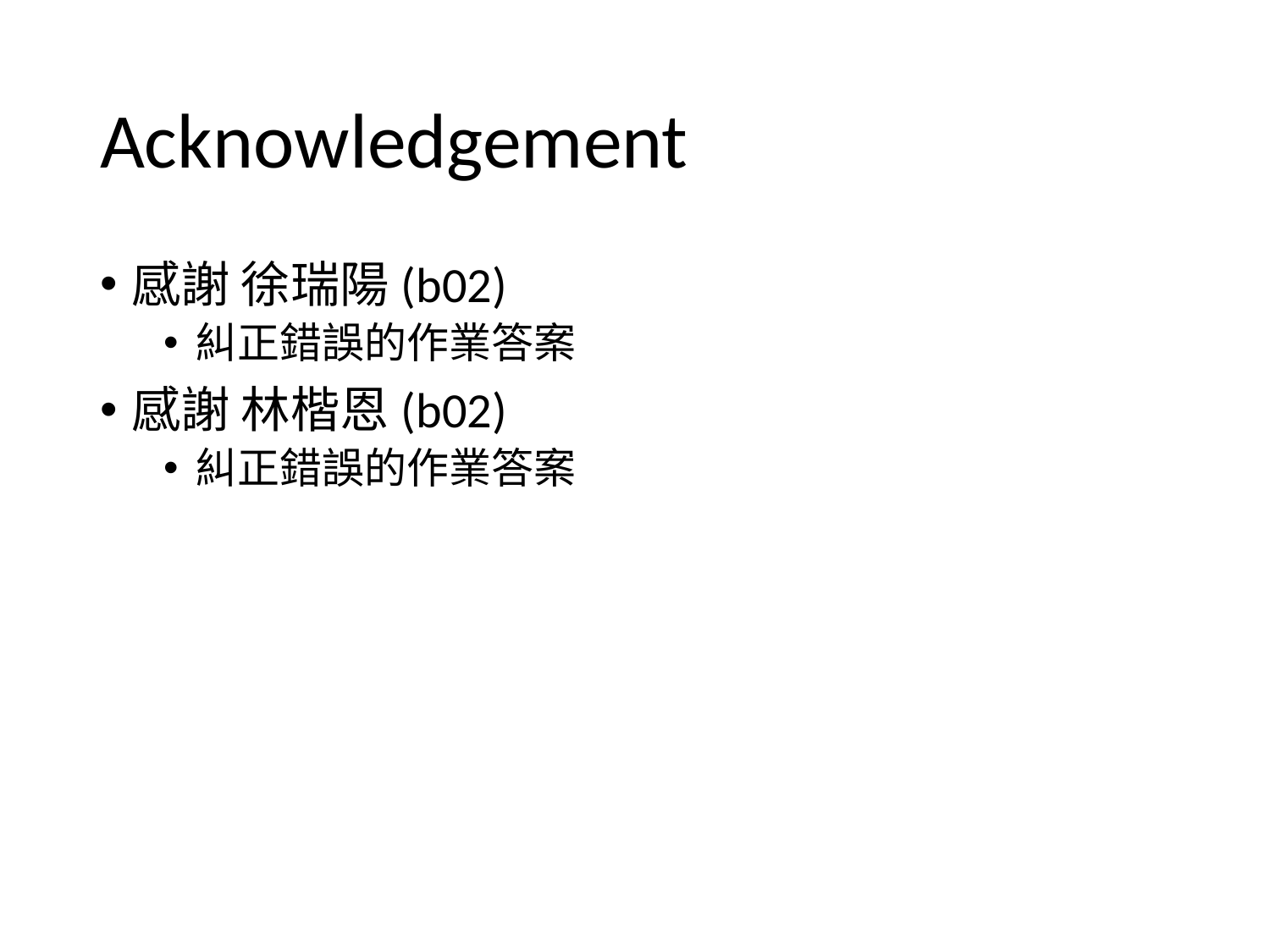

# Acknowledgement
感謝 徐瑞陽(b02)
糾正錯誤的作業答案
感謝 林楷恩(b02)
糾正錯誤的作業答案